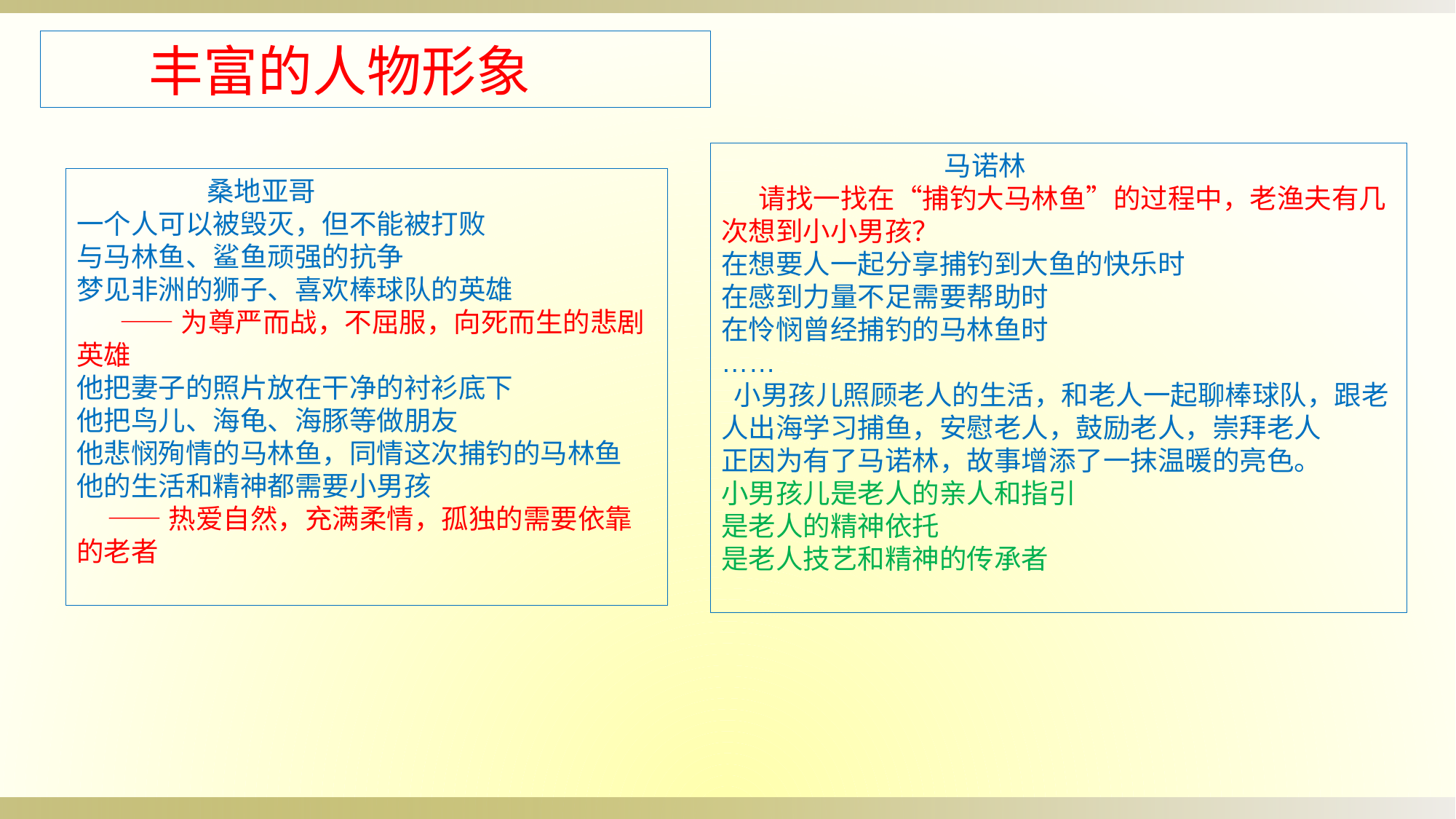

丰富的人物形象
                                   马诺林
     请找一找在“捕钓大马林鱼”的过程中，老渔夫有几次想到小小男孩？
在想要人一起分享捕钓到大鱼的快乐时
在感到力量不足需要帮助时
在怜悯曾经捕钓的马林鱼时
……
 小男孩儿照顾老人的生活，和老人一起聊棒球队，跟老人出海学习捕鱼，安慰老人，鼓励老人，崇拜老人
正因为有了马诺林，故事增添了一抹温暖的亮色。
小男孩儿是老人的亲人和指引
是老人的精神依托
是老人技艺和精神的传承者

                    桑地亚哥
一个人可以被毁灭，但不能被打败
与马林鱼、鲨鱼顽强的抗争
梦见非洲的狮子、喜欢棒球队的英雄
       ——为尊严而战，不屈服，向死而生的悲剧英雄
他把妻子的照片放在干净的衬衫底下
他把鸟儿、海龟、海豚等做朋友
他悲悯殉情的马林鱼，同情这次捕钓的马林鱼
他的生活和精神都需要小男孩
     ——热爱自然，充满柔情，孤独的需要依靠的老者